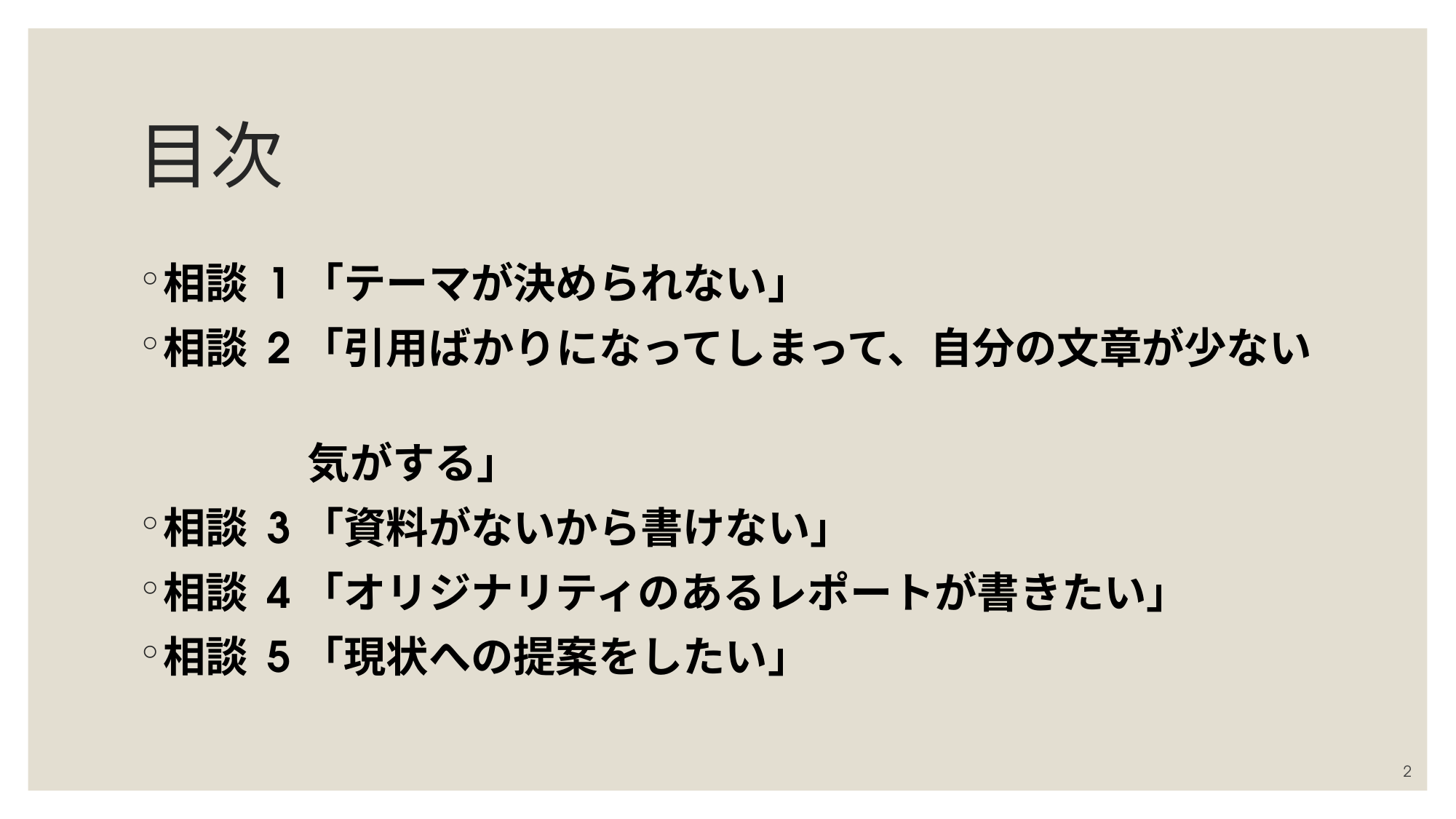

# 目次
相談 1「テーマが決められない」
相談 2「引用ばかりになってしまって、自分の文章が少ない
　　　　気がする」
相談 3「資料がないから書けない」
相談 4「オリジナリティのあるレポートが書きたい」
相談 5「現状への提案をしたい」
2